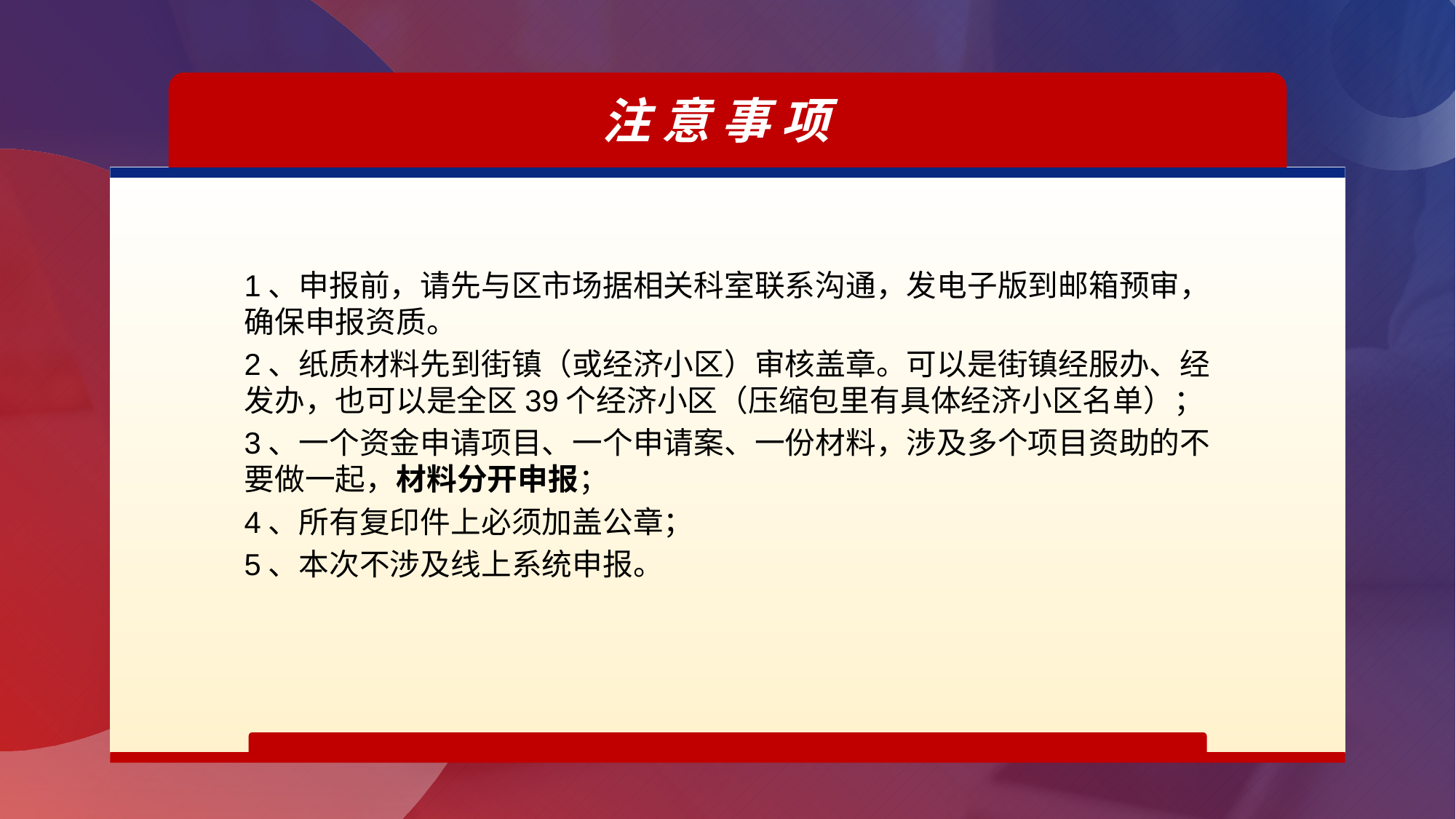

注 意 事 项

1、申报前，请先与区市场据相关科室联系沟通，发电子版到邮箱预审，确保申报资质。
2、纸质材料先到街镇（或经济小区）审核盖章。可以是街镇经服办、经发办，也可以是全区39个经济小区（压缩包里有具体经济小区名单）；
3、一个资金申请项目、一个申请案、一份材料，涉及多个项目资助的不要做一起，材料分开申报；
4、所有复印件上必须加盖公章；
5、本次不涉及线上系统申报。